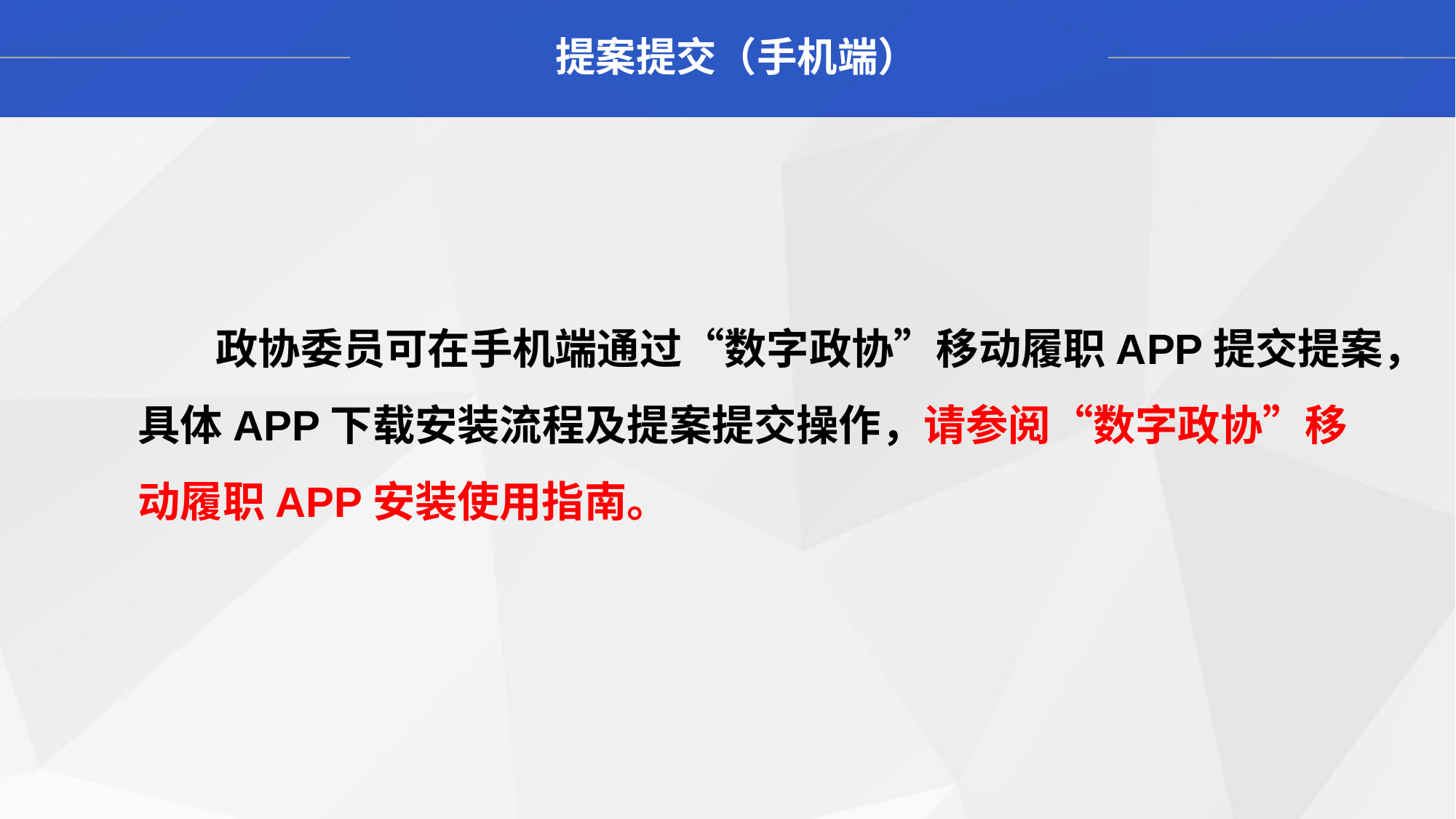

提案提交（手机端）

       政协委员可在手机端通过“数字政协”移动履职APP提交提案，具体APP下载安装流程及提案提交操作，请参阅“数字政协”移动履职APP安装使用指南。